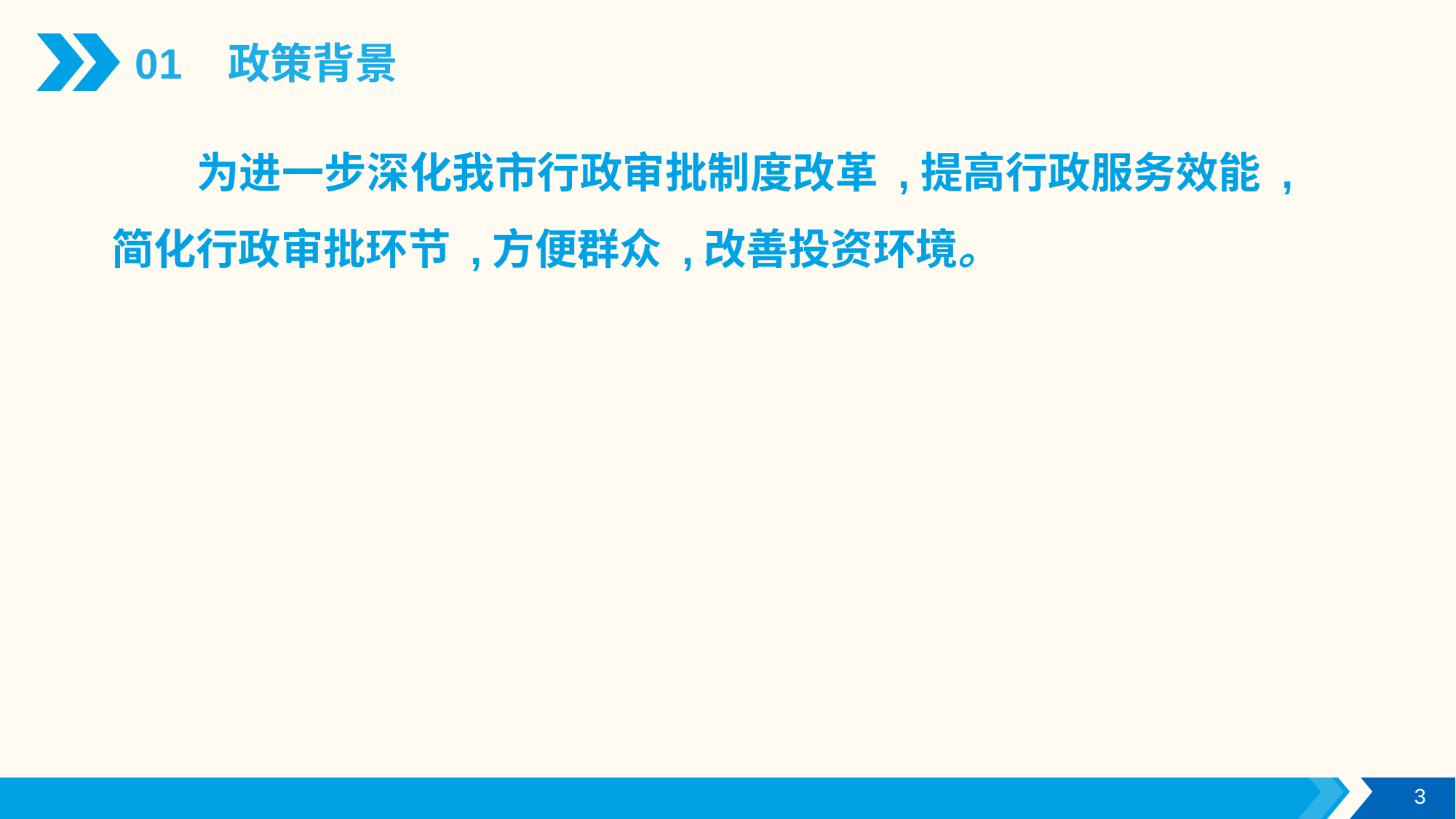

01   政策背景
　　为进一步深化我市行政审批制度改革 ,提高行政服务效能 ,简化行政审批环节 ,方便群众 ,改善投资环境。